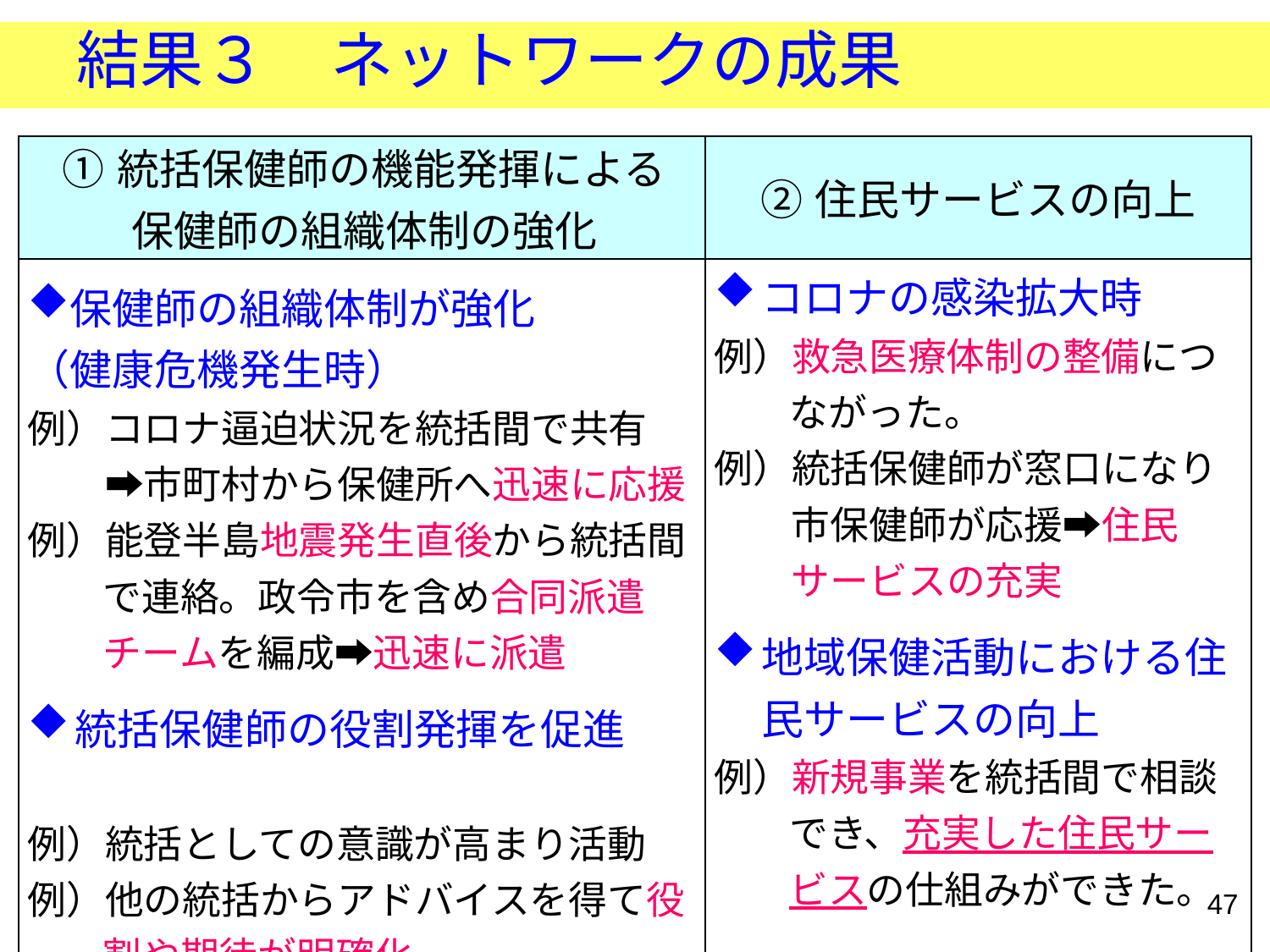

# 結果３　ネットワークの成果
| ①統括保健師の機能発揮による 保健師の組織体制の強化 | ②住民サービスの向上 |
| --- | --- |
| 保健師の組織体制が強化　 （健康危機発生時） 例）コロナ逼迫状況を統括間で共有 　　➡市町村から保健所へ迅速に応援 例）能登半島地震発生直後から統括間で連絡。政令市を含め合同派遣チームを編成➡迅速に派遣 統括保健師の役割発揮を促進 　　　 例）統括としての意識が高まり活動 例）他の統括からアドバイスを得て役割や期待が明確化 　　　➡的確に役割遂行 | コロナの感染拡大時 例）救急医療体制の整備につながった。 例）統括保健師が窓口になり 　　市保健師が応援➡住民 　　サービスの充実 地域保健活動における住民サービスの向上 例）新規事業を統括間で相談でき、充実した住民サービスの仕組みができた。 |
47